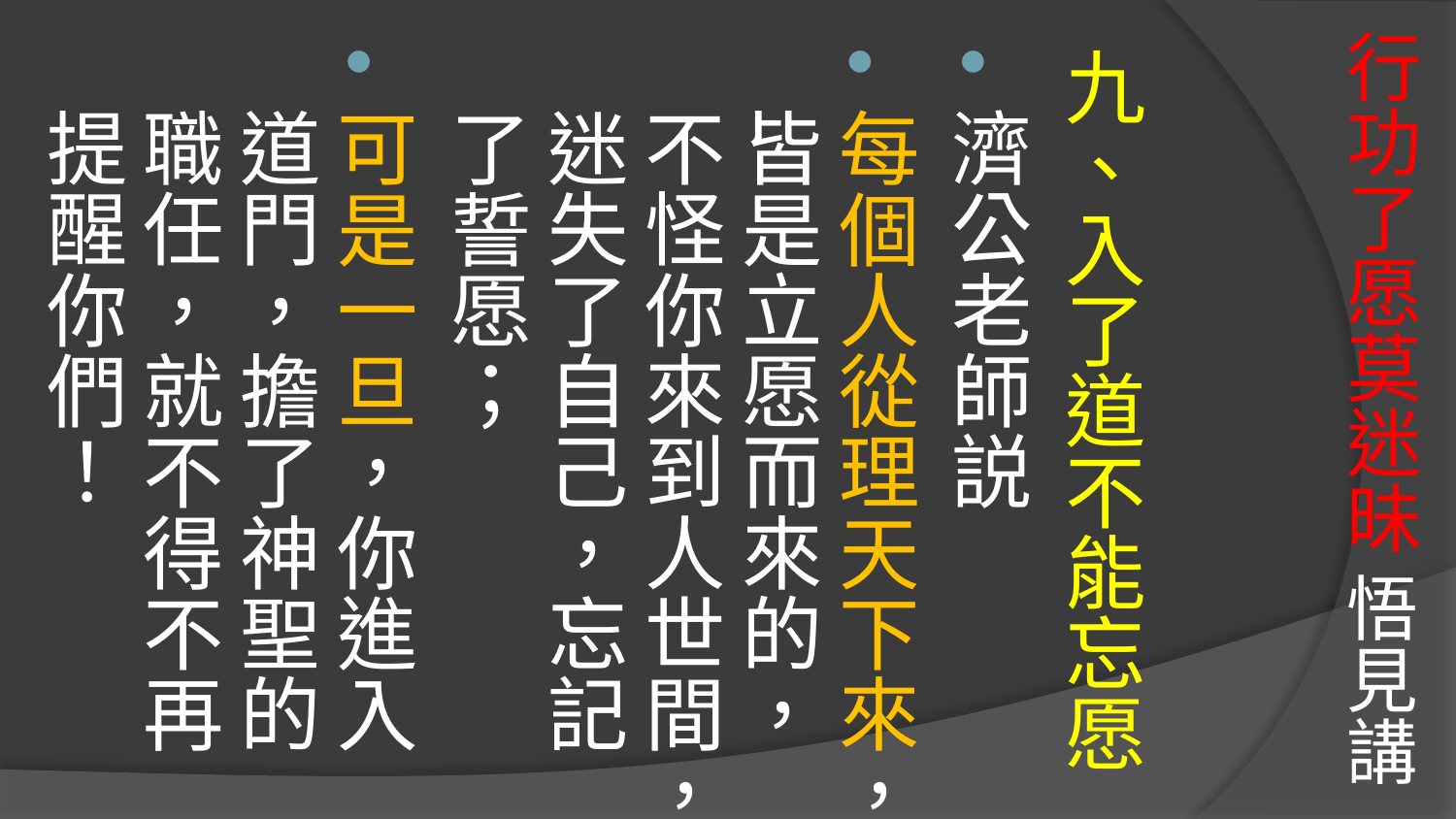

# 行功了愿莫迷昧 悟見講
九、入了道不能忘愿
濟公老師説
每個人從理天下來，皆是立愿而來的，不怪你來到人世間，迷失了自己，忘記了誓愿；
可是一旦，你進入道門，擔了神聖的職任，就不得不再提醒你們！